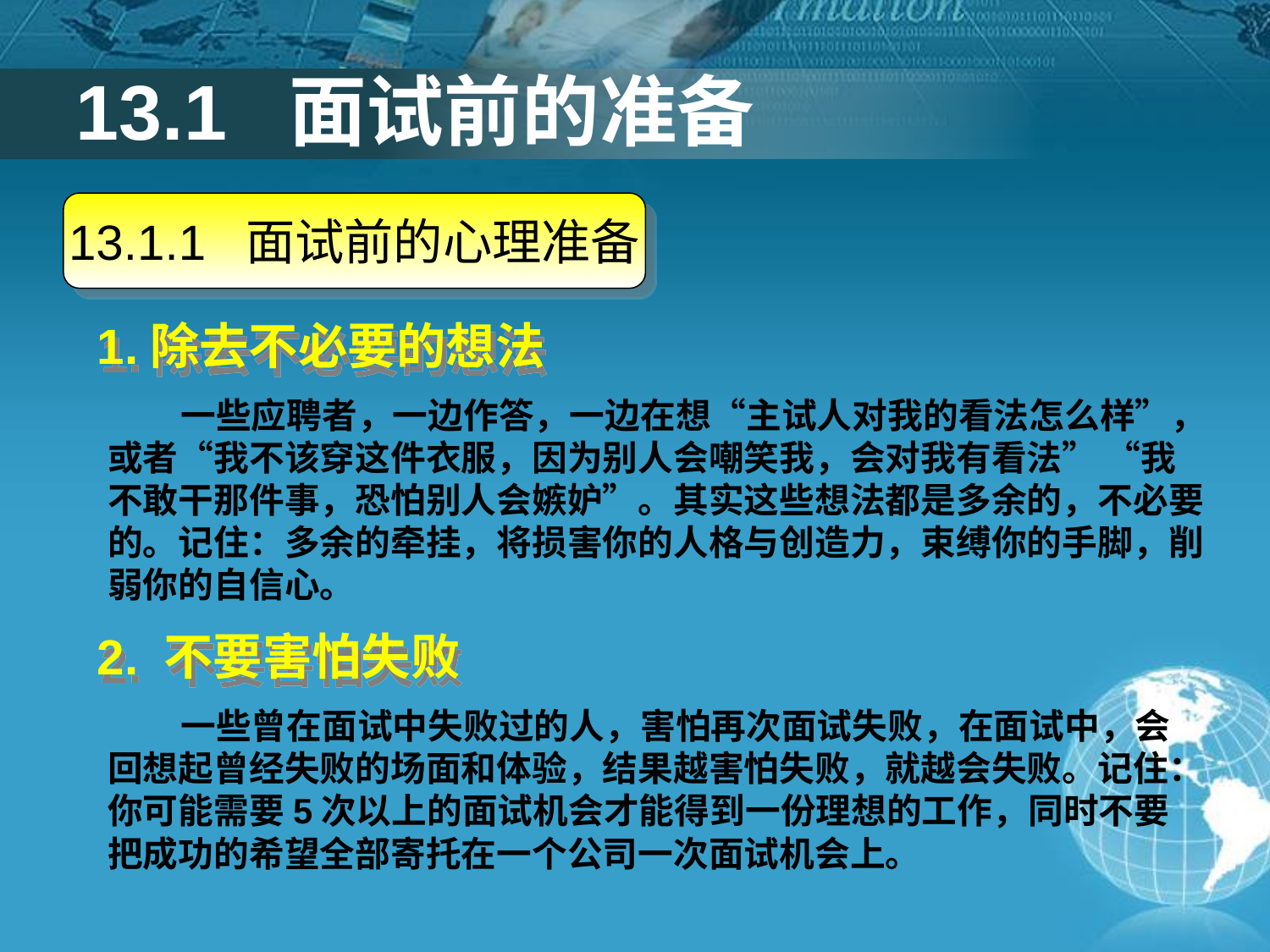

13.1  面试前的准备

13.1.1  面试前的心理准备
1.除去不必要的想法
        一些应聘者，一边作答，一边在想“主试人对我的看法怎么样”，或者“我不该穿这件衣服，因为别人会嘲笑我，会对我有看法” “我不敢干那件事，恐怕别人会嫉妒”。其实这些想法都是多余的，不必要的。记住：多余的牵挂，将损害你的人格与创造力，束缚你的手脚，削弱你的自信心。
2. 不要害怕失败
        一些曾在面试中失败过的人，害怕再次面试失败，在面试中，会回想起曾经失败的场面和体验，结果越害怕失败，就越会失败。记住：你可能需要5次以上的面试机会才能得到一份理想的工作，同时不要把成功的希望全部寄托在一个公司一次面试机会上。